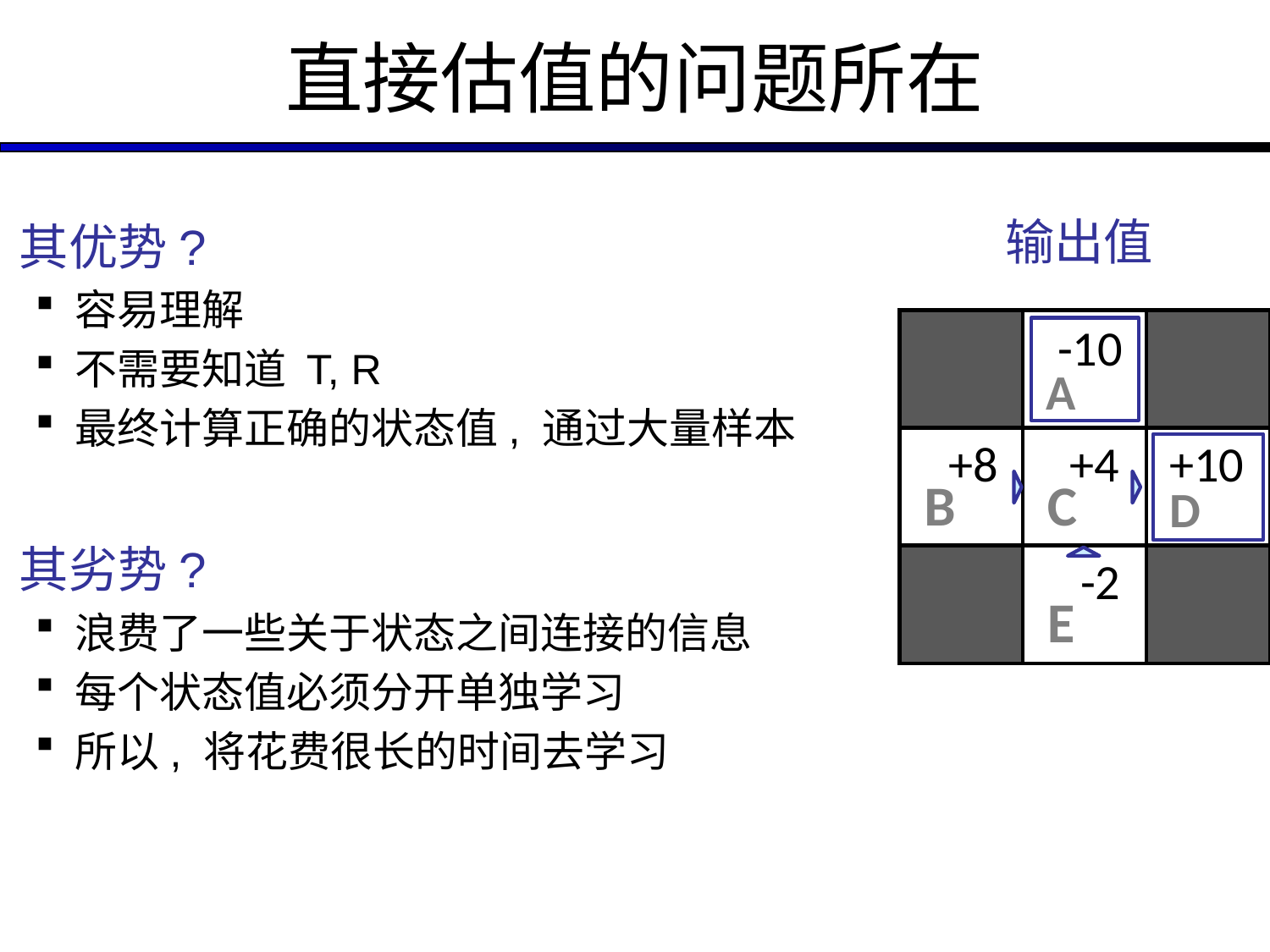

# 直接估值的问题所在
输出值
其优势?
容易理解
不需要知道 T, R
最终计算正确的状态值, 通过大量样本

其劣势?
浪费了一些关于状态之间连接的信息
每个状态值必须分开单独学习
所以, 将花费很长的时间去学习
-10
|  | A |  |
| --- | --- | --- |
| B | C | D |
|  | E |  |

+8
+4
+10

-2